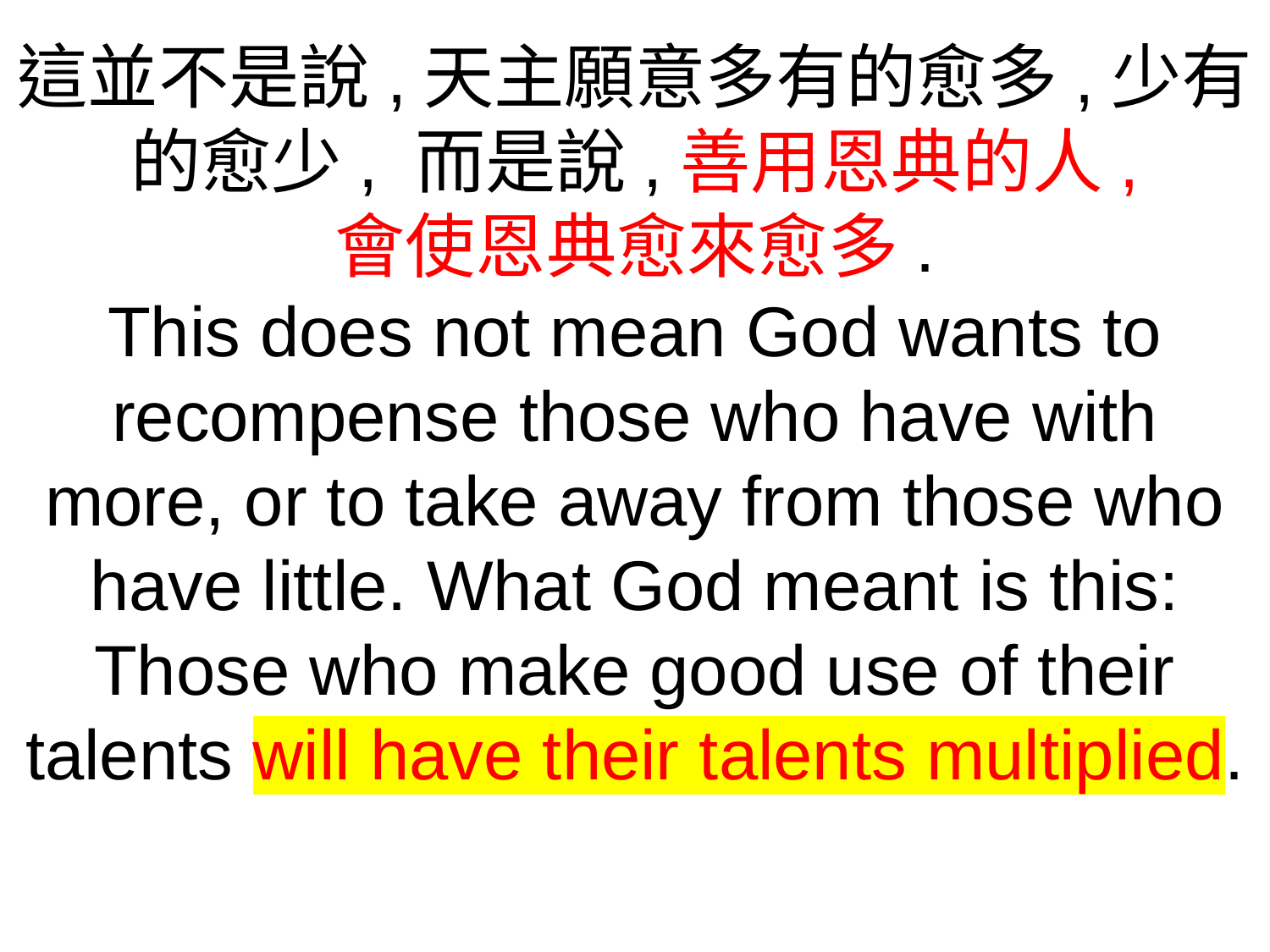

這並不是說,天主願意多有的愈多,少有的愈少, 而是說,善用恩典的人,
會使恩典愈來愈多.
This does not mean God wants to recompense those who have with more, or to take away from those who have little. What God meant is this: Those who make good use of their talents will have their talents multiplied.